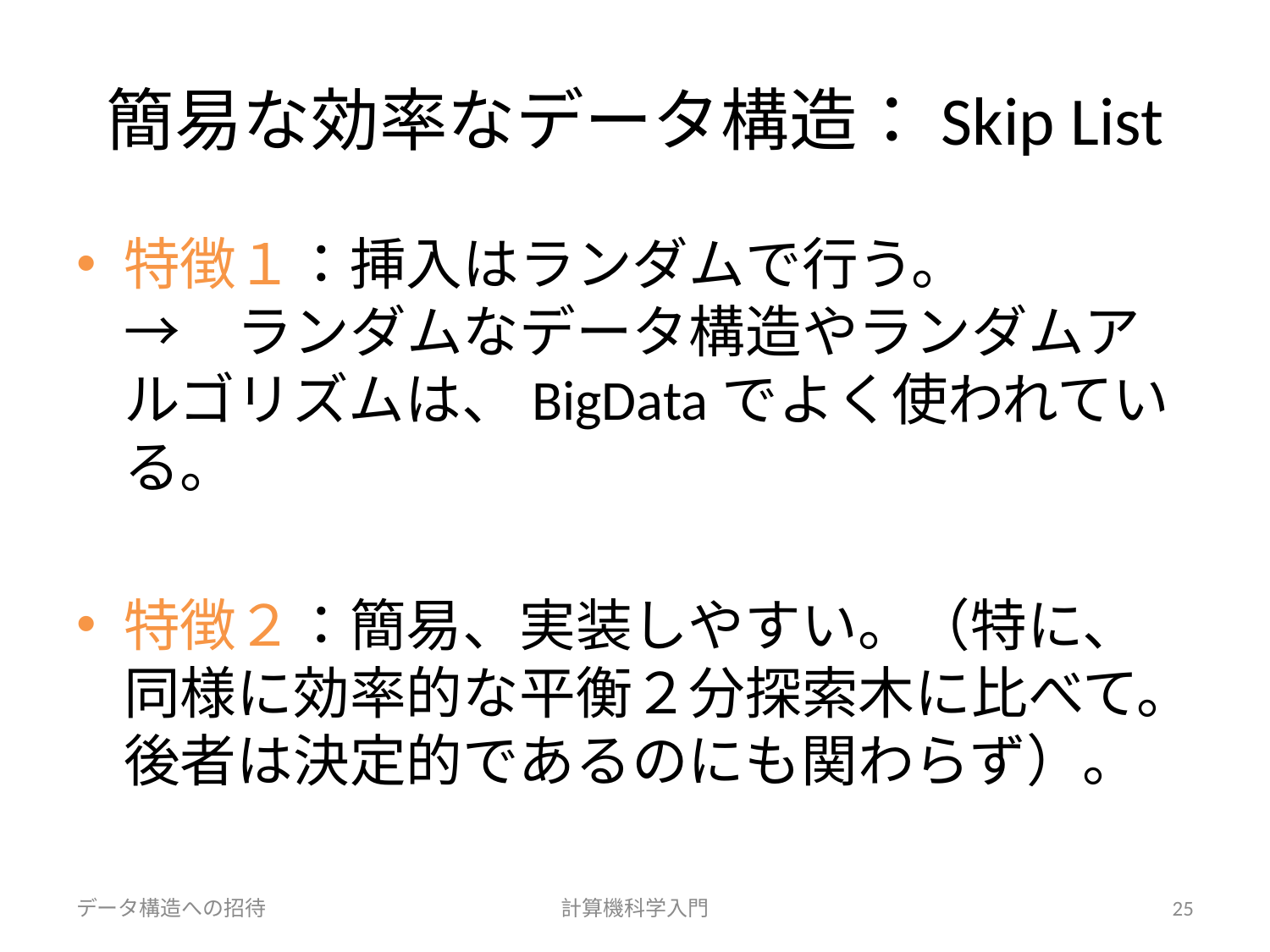

# 簡易な効率なデータ構造：Skip List
特徴１：挿入はランダムで行う。
→　ランダムなデータ構造やランダムアルゴリズムは、BigDataでよく使われている。

特徴２：簡易、実装しやすい。（特に、同様に効率的な平衡２分探索木に比べて。後者は決定的であるのにも関わらず）。

データ構造への招待
計算機科学入門
25